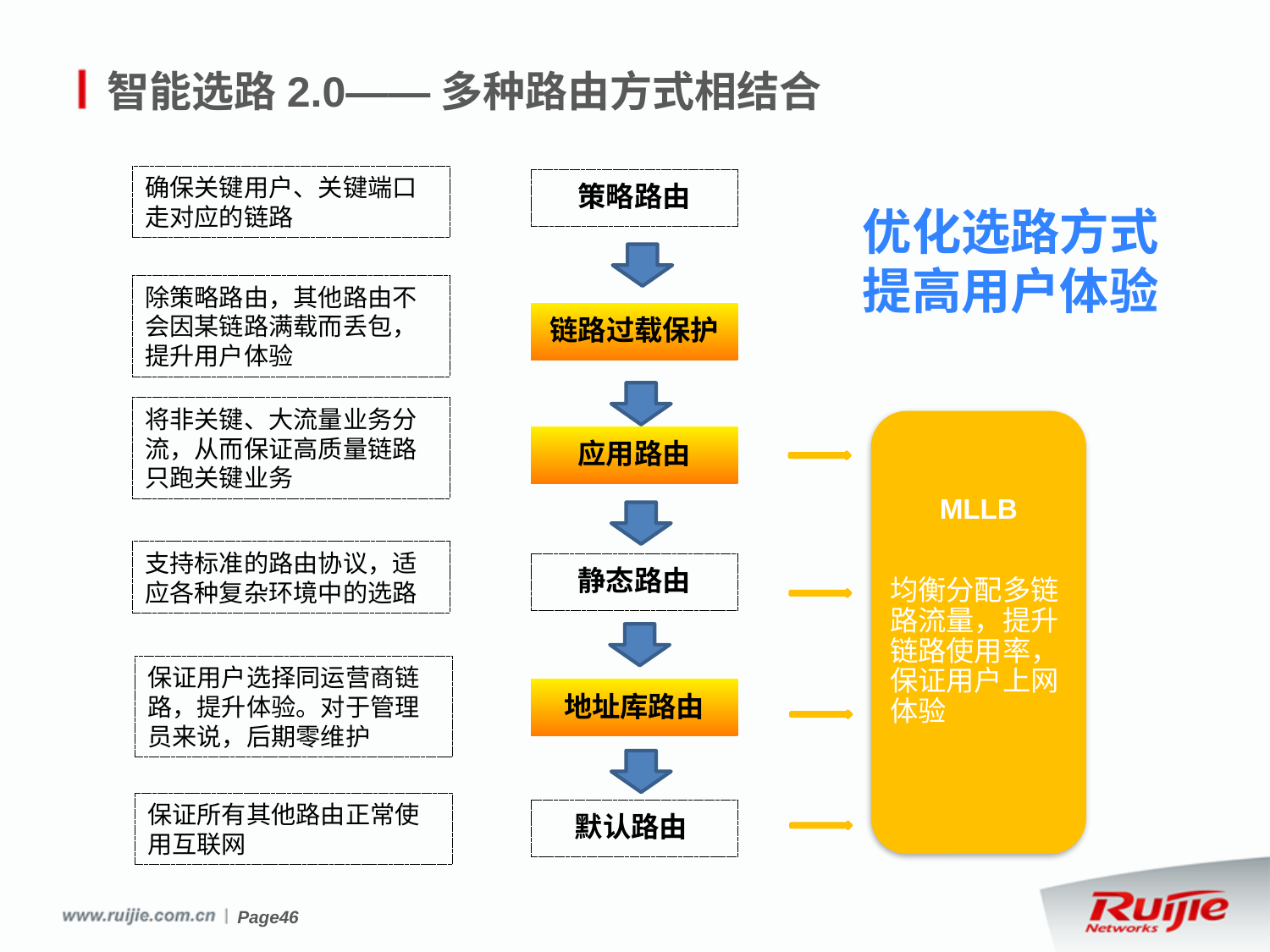

# 智能选路2.0——多种路由方式相结合
确保关键用户、关键端口走对应的链路
策略路由
优化选路方式
提高用户体验

除策略路由，其他路由不会因某链路满载而丢包，提升用户体验
链路过载保护

将非关键、大流量业务分流，从而保证高质量链路只跑关键业务

MLLB

均衡分配多链路流量，提升链路使用率，保证用户上网体验

应用路由

支持标准的路由协议，适应各种复杂环境中的选路
静态路由

保证用户选择同运营商链路，提升体验。对于管理员来说，后期零维护
地址库路由

保证所有其他路由正常使用互联网
默认路由